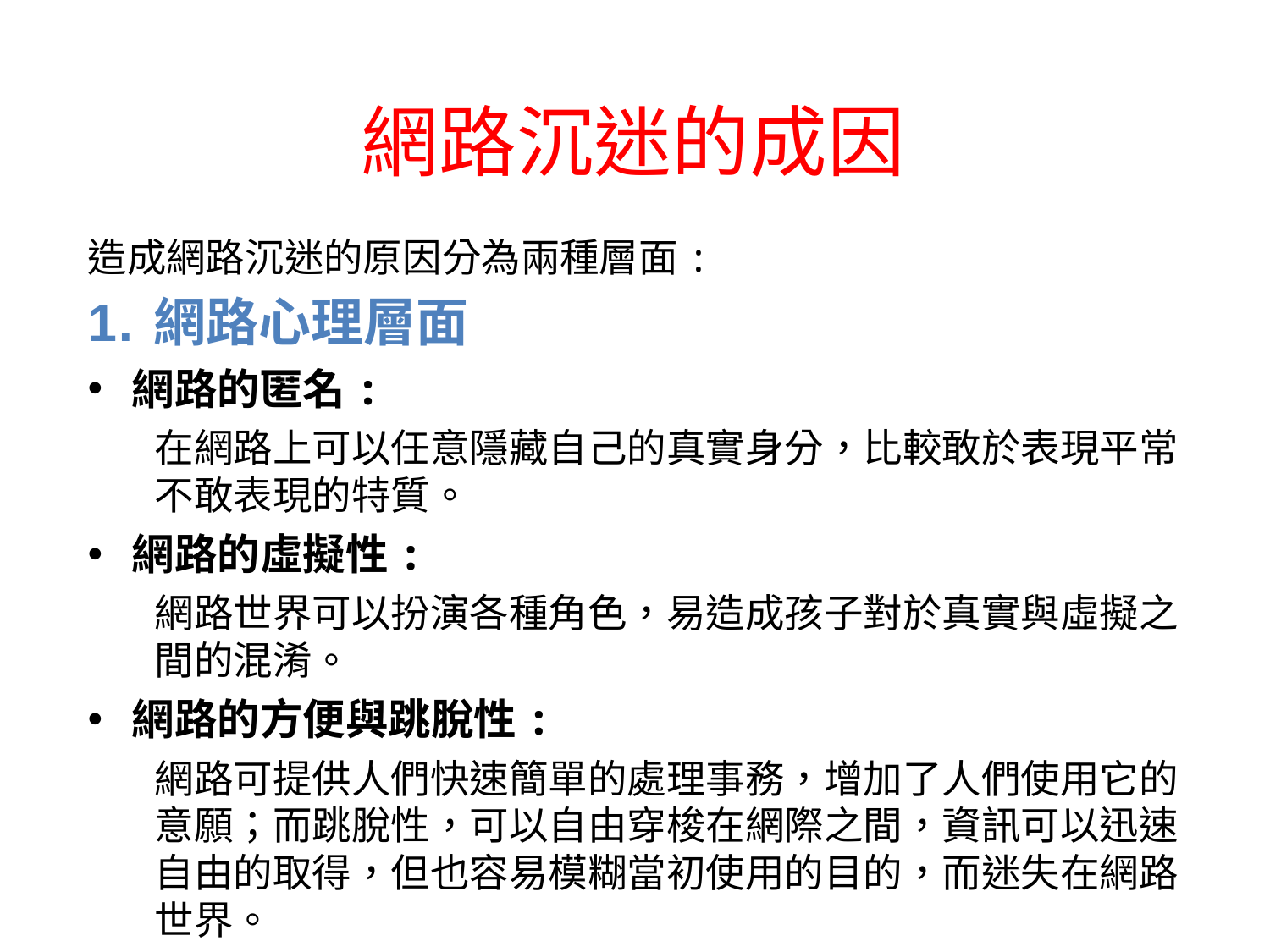

# 網路沉迷的成因
造成網路沉迷的原因分為兩種層面:
網路心理層面
網路的匿名:
在網路上可以任意隱藏自己的真實身分，比較敢於表現平常不敢表現的特質。
網路的虛擬性:
網路世界可以扮演各種角色，易造成孩子對於真實與虛擬之間的混淆。
網路的方便與跳脫性:
網路可提供人們快速簡單的處理事務，增加了人們使用它的意願；而跳脫性，可以自由穿梭在網際之間，資訊可以迅速自由的取得，但也容易模糊當初使用的目的，而迷失在網路世界。